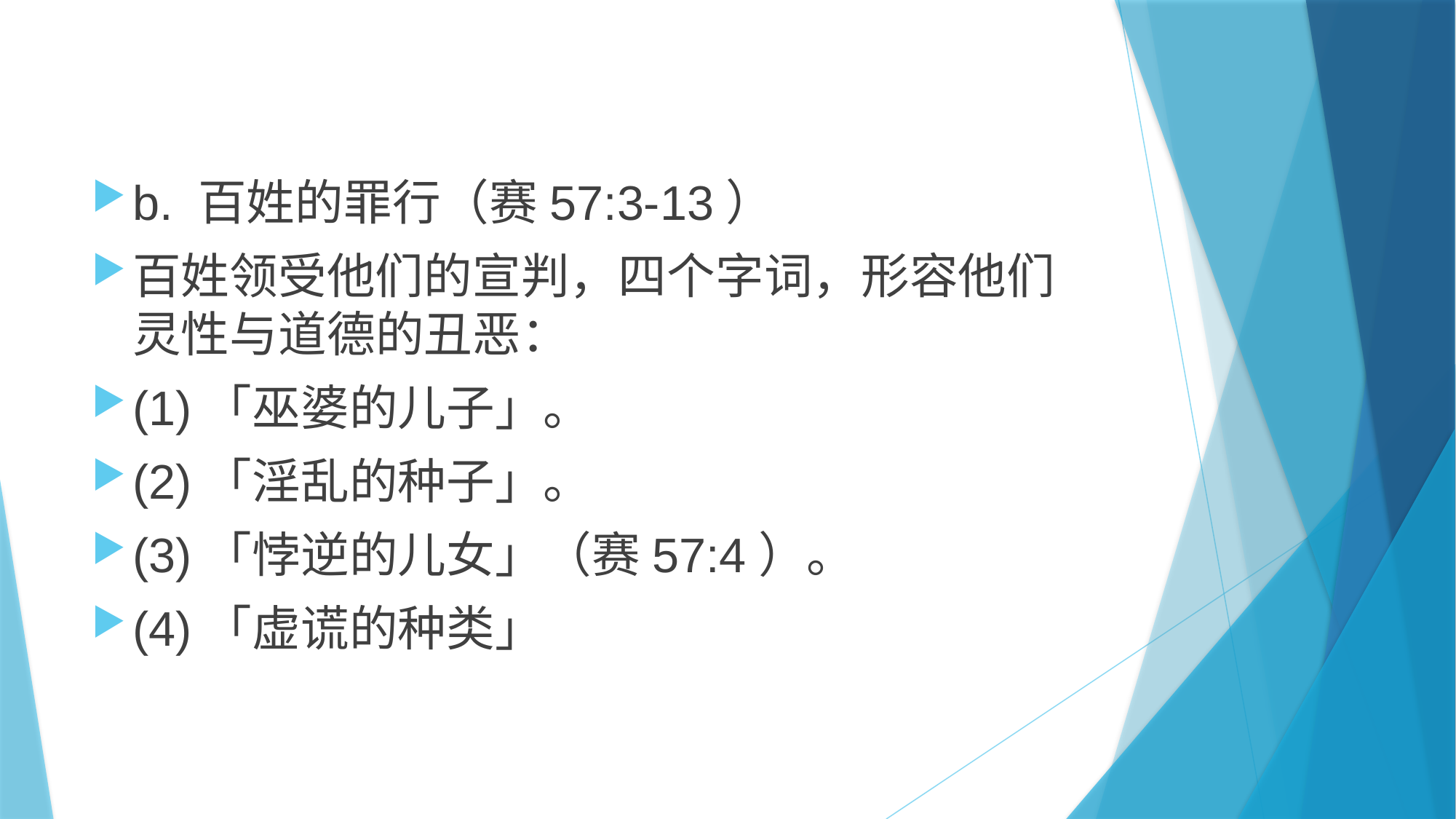

#
b. 百姓的罪行（赛57:3-13）
百姓领受他们的宣判，四个字词，形容他们灵性与道德的丑恶：
(1)「巫婆的儿子」。
(2)「淫乱的种子」。
(3)「悖逆的儿女」（赛57:4）。
(4)「虚谎的种类」